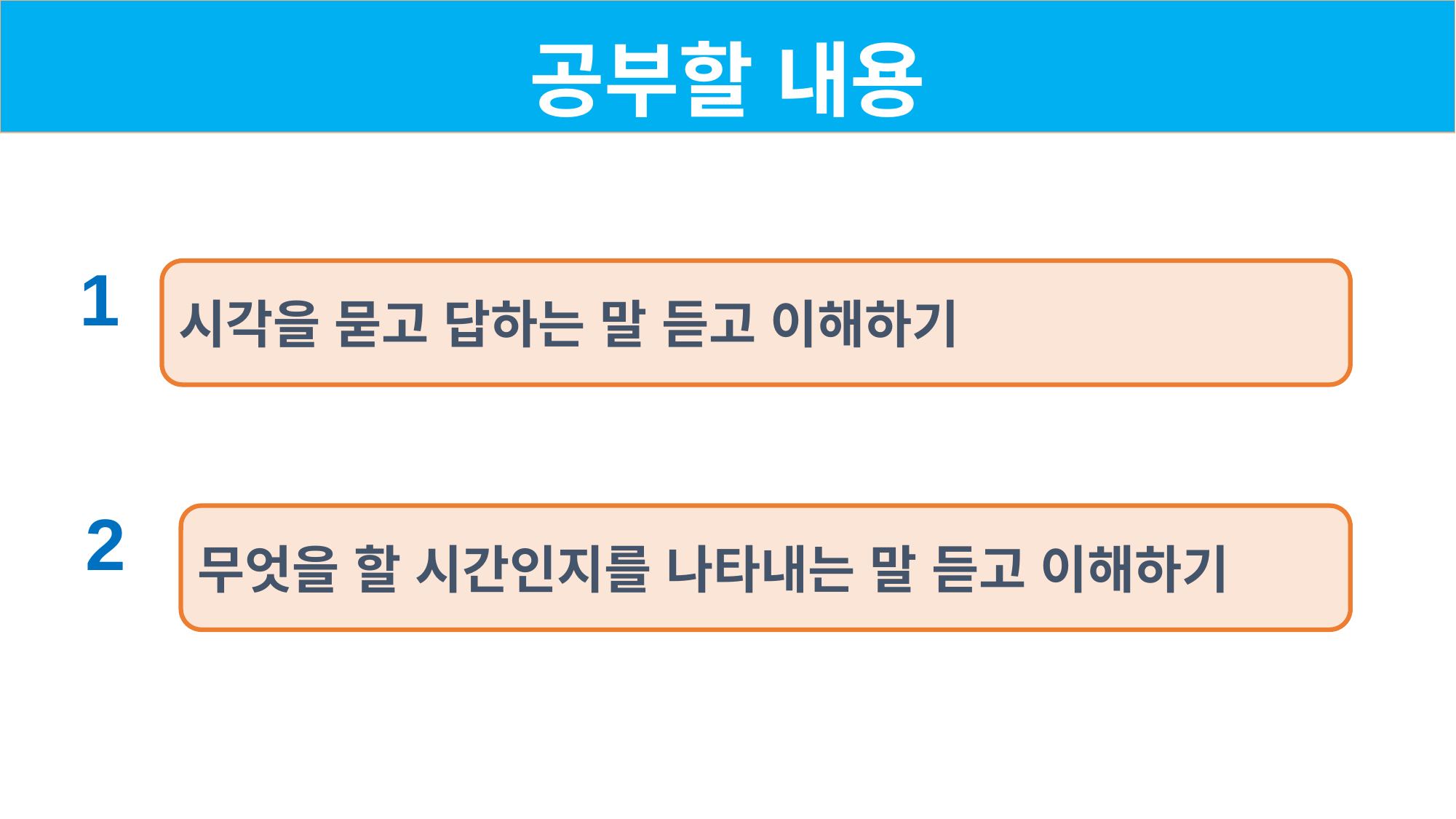

공부할 내용
1
시각을 묻고 답하는 말 듣고 이해하기
2
무엇을 할 시간인지를 나타내는 말 듣고 이해하기